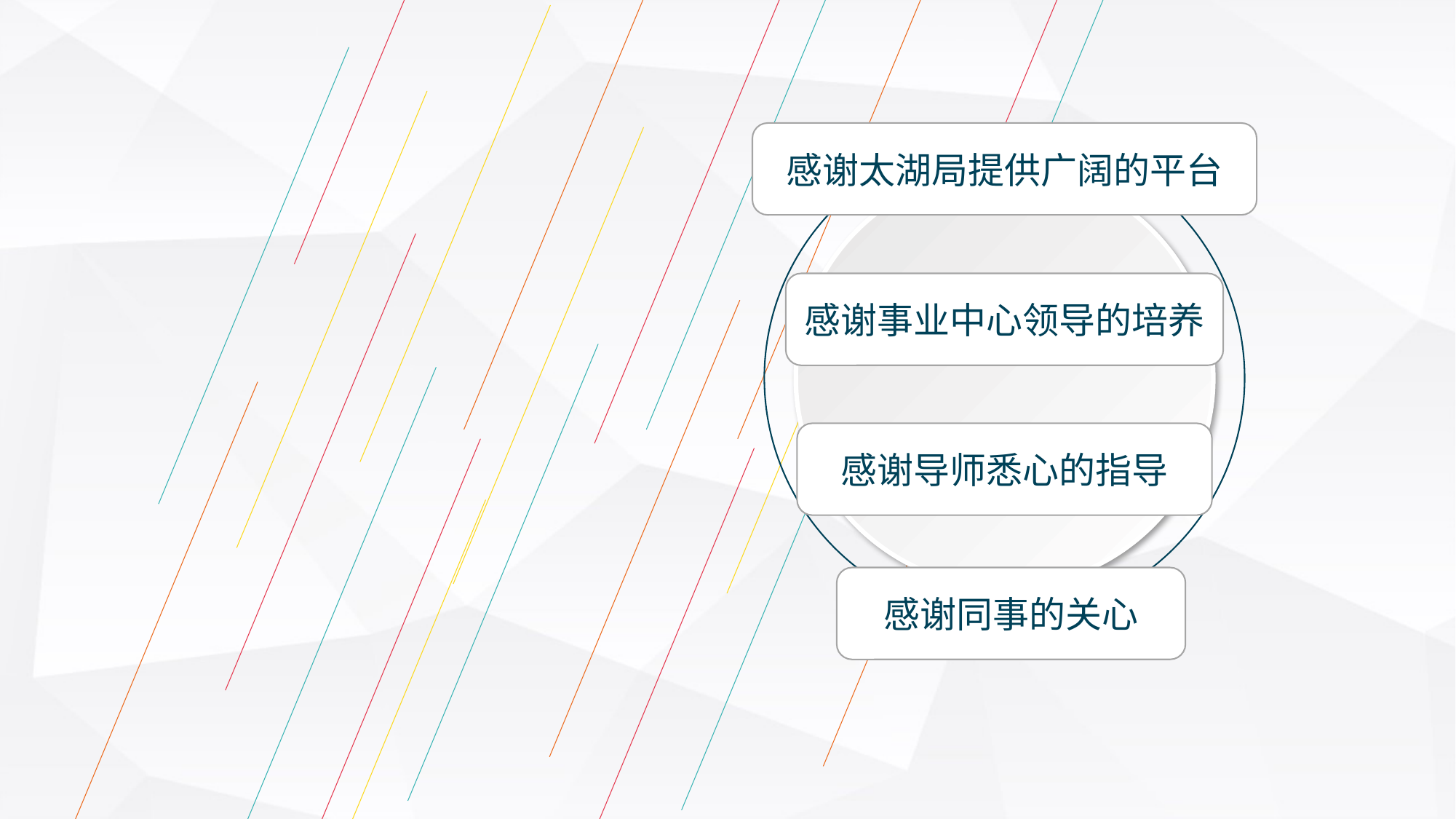

感谢太湖局提供广阔的平台

感谢事业中心领导的培养
感谢导师悉心的指导
感谢同事的关心